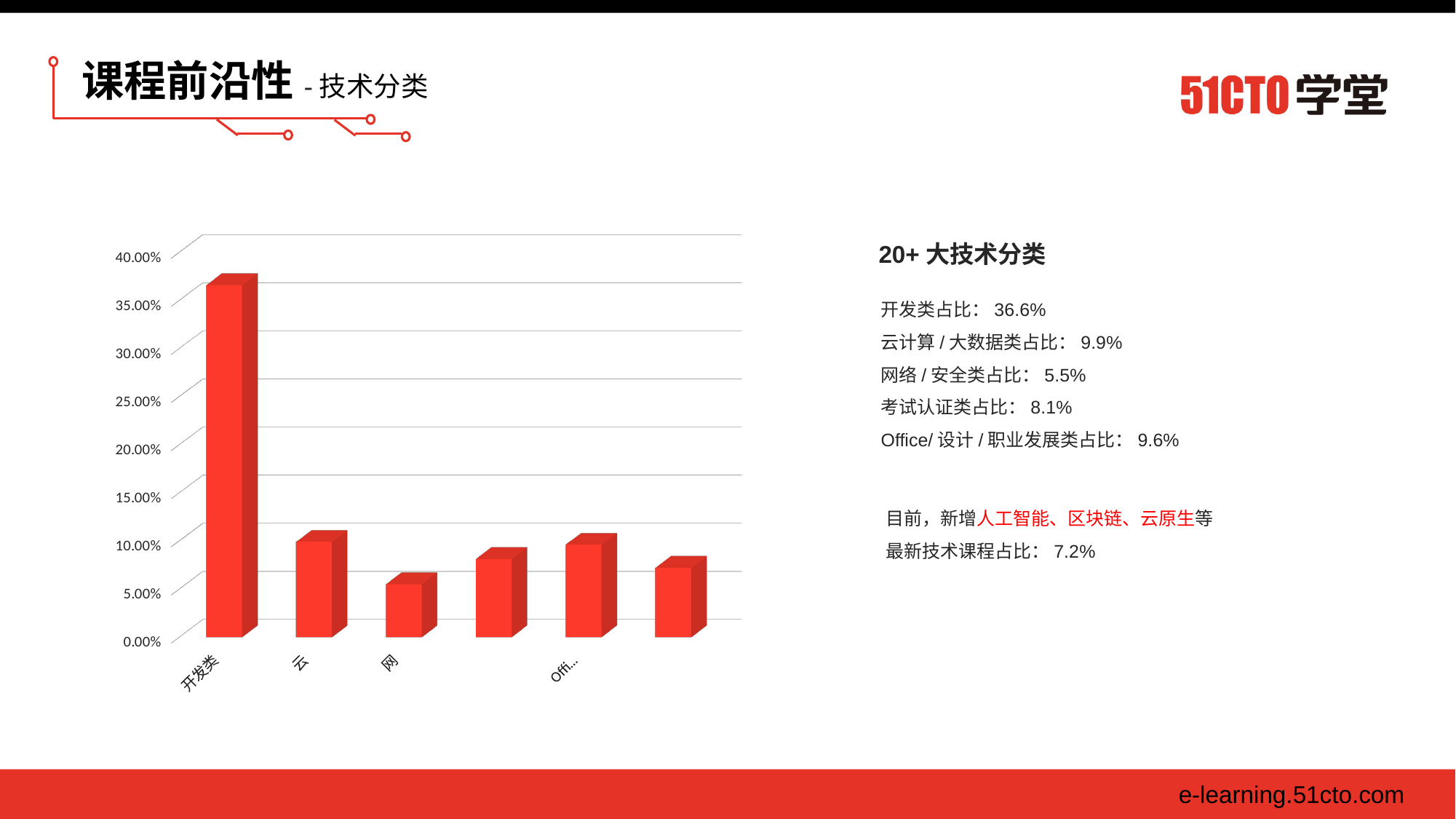

课程前沿性-技术分类

20+大技术分类

[unsupported chart]

开发类占比：36.6%
云计算/大数据类占比：9.9%
网络/安全类占比：5.5%
考试认证类占比：8.1%
Office/设计/职业发展类占比：9.6%
目前，新增人工智能、区块链、云原生等
最新技术课程占比：7.2%